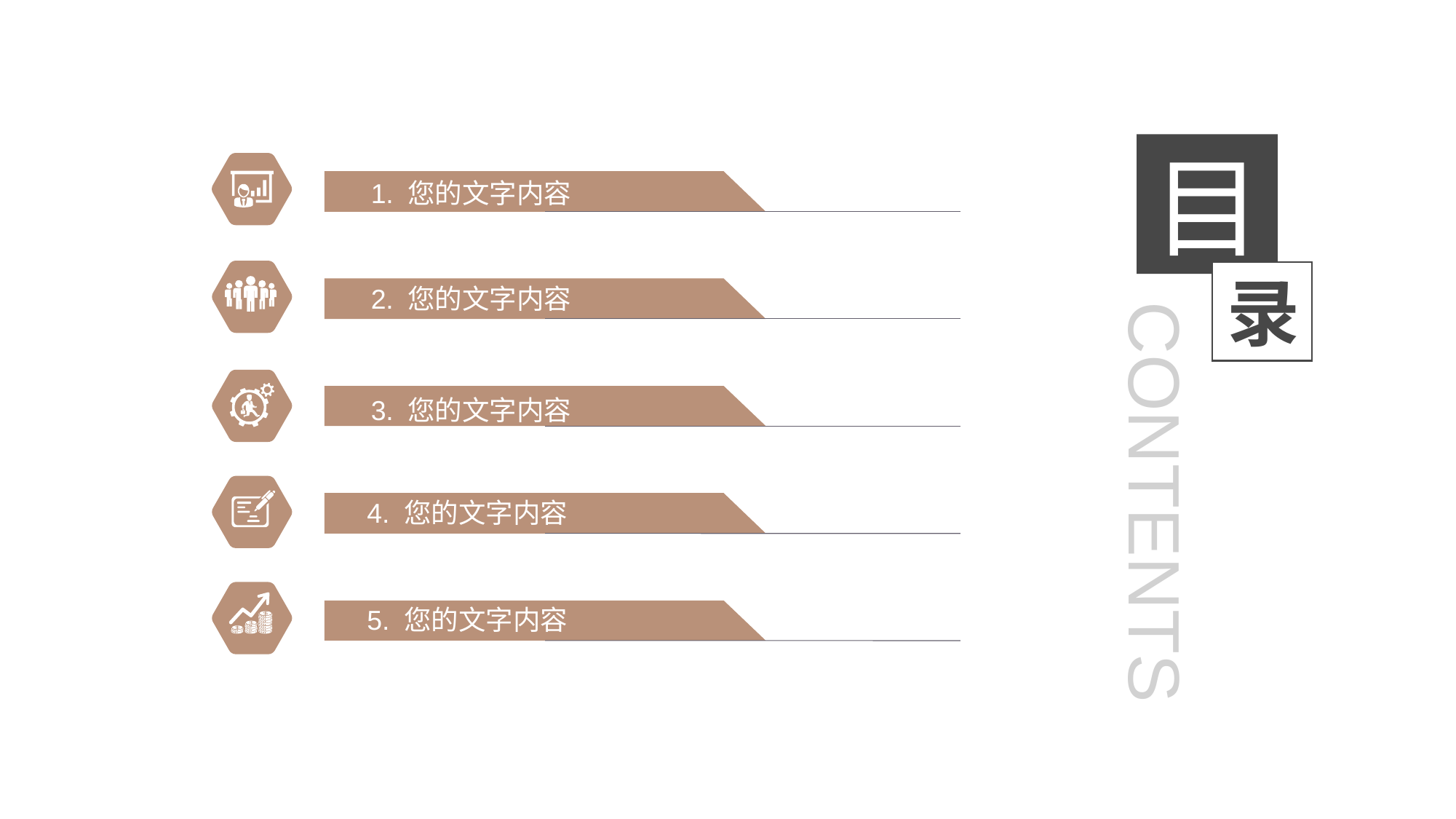

1. 您的文字内容

 2. 您的文字内容

 3. 您的文字内容

4. 您的文字内容

5. 您的文字内容